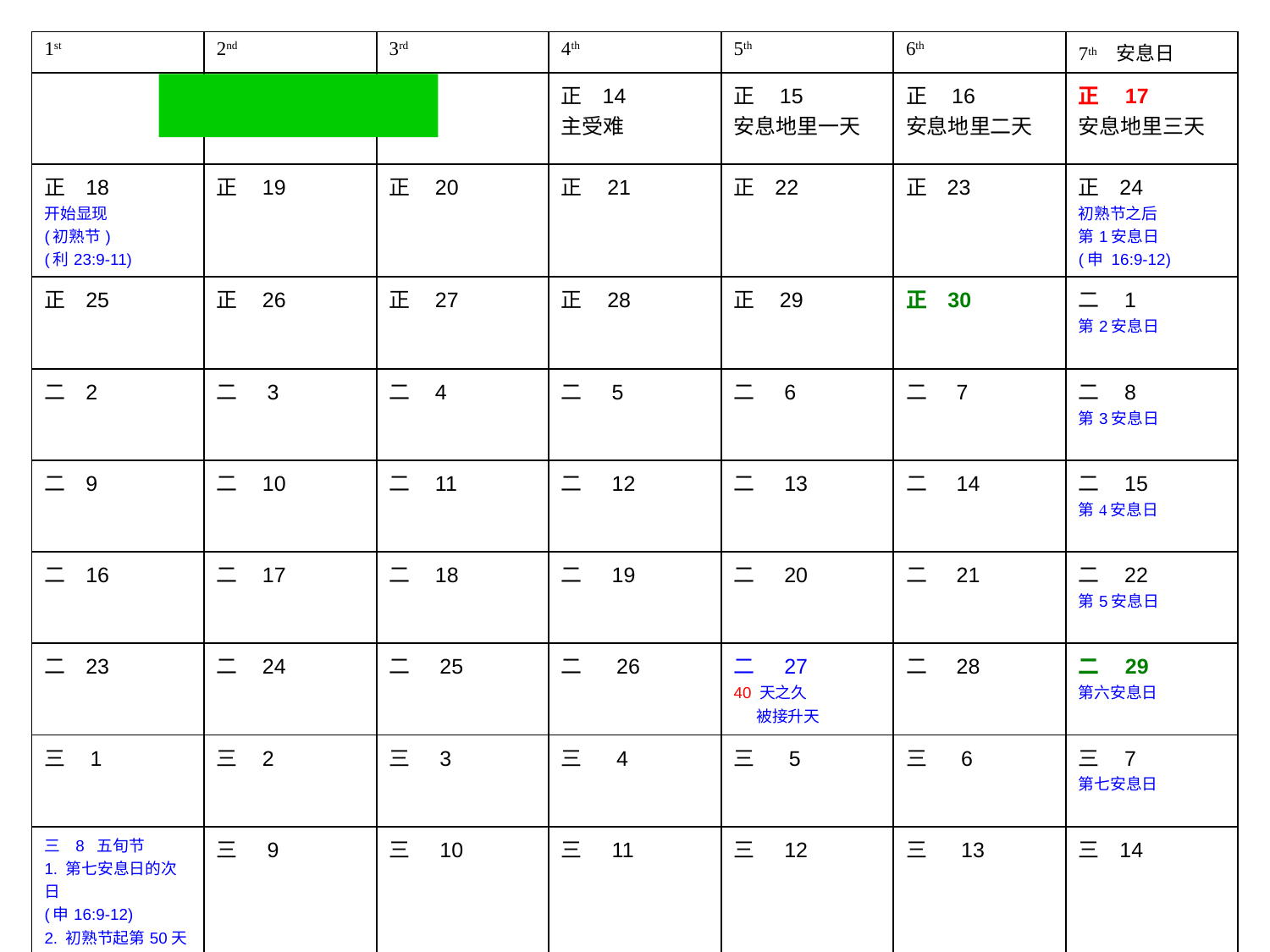

| 1st | 2nd | 3rd | 4th | 5th | 6th | 7th 安息日 |
| --- | --- | --- | --- | --- | --- | --- |
|  |  |  | 正 14 主受难 | 正 15 安息地里一天 | 正 16 安息地里二天 | 正 17 安息地里三天 |
| 正 18 开始显现 (初熟节) (利23:9-11) | 正 19 | 正 20 | 正 21 | 正 22 | 正 23 | 正 24 初熟节之后 第1安息日 (申 16:9-12) |
| 正 25 | 正 26 | 正 27 | 正 28 | 正 29 | 正 30 | 二 1 第2安息日 |
| 二 2 | 二 3 | 二 4 | 二 5 | 二 6 | 二 7 | 二 8 第3安息日 |
| 二 9 | 二 10 | 二 11 | 二 12 | 二 13 | 二 14 | 二 15 第4安息日 |
| 二 16 | 二 17 | 二 18 | 二 19 | 二 20 | 二 21 | 二 22 第5安息日 |
| 二 23 | 二 24 | 二 25 | 二 26 | 二 27 40 天之久 被接升天 | 二 28 | 二 29 第六安息日 |
| 三 1 | 三 2 | 三 3 | 三 4 | 三 5 | 三 6 | 三 7 第七安息日 |
| 三 8 五旬节 1. 第七安息日的次日 (申16:9-12) 2. 初熟节起第50天 (五旬节算法) (利23:13-21) | 三 9 | 三 10 | 三 11 | 三 12 | 三 13 | 三 14 |
受难年犹太历